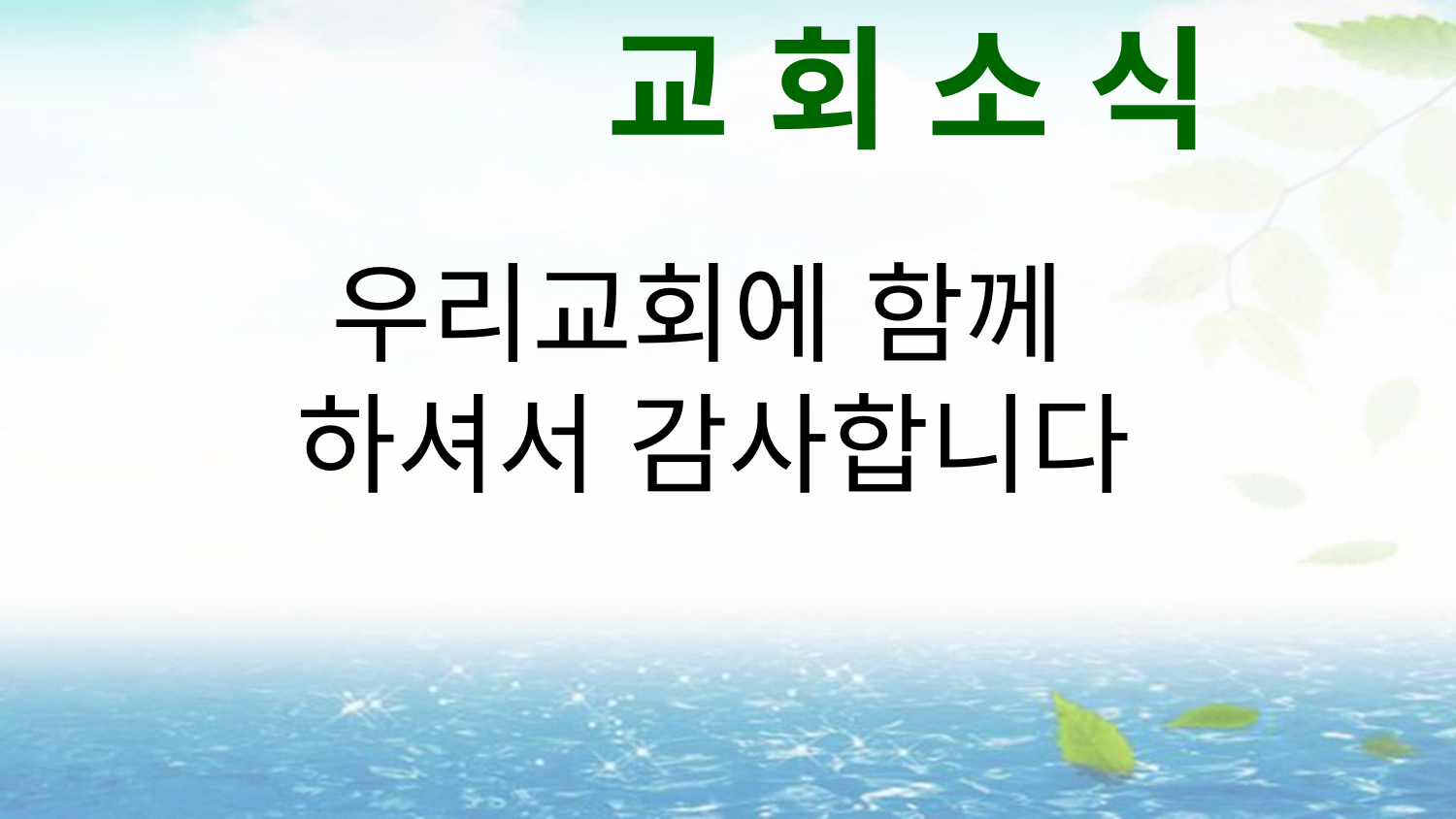

교 회 소 식
우리교회에 함께
하셔서 감사합니다